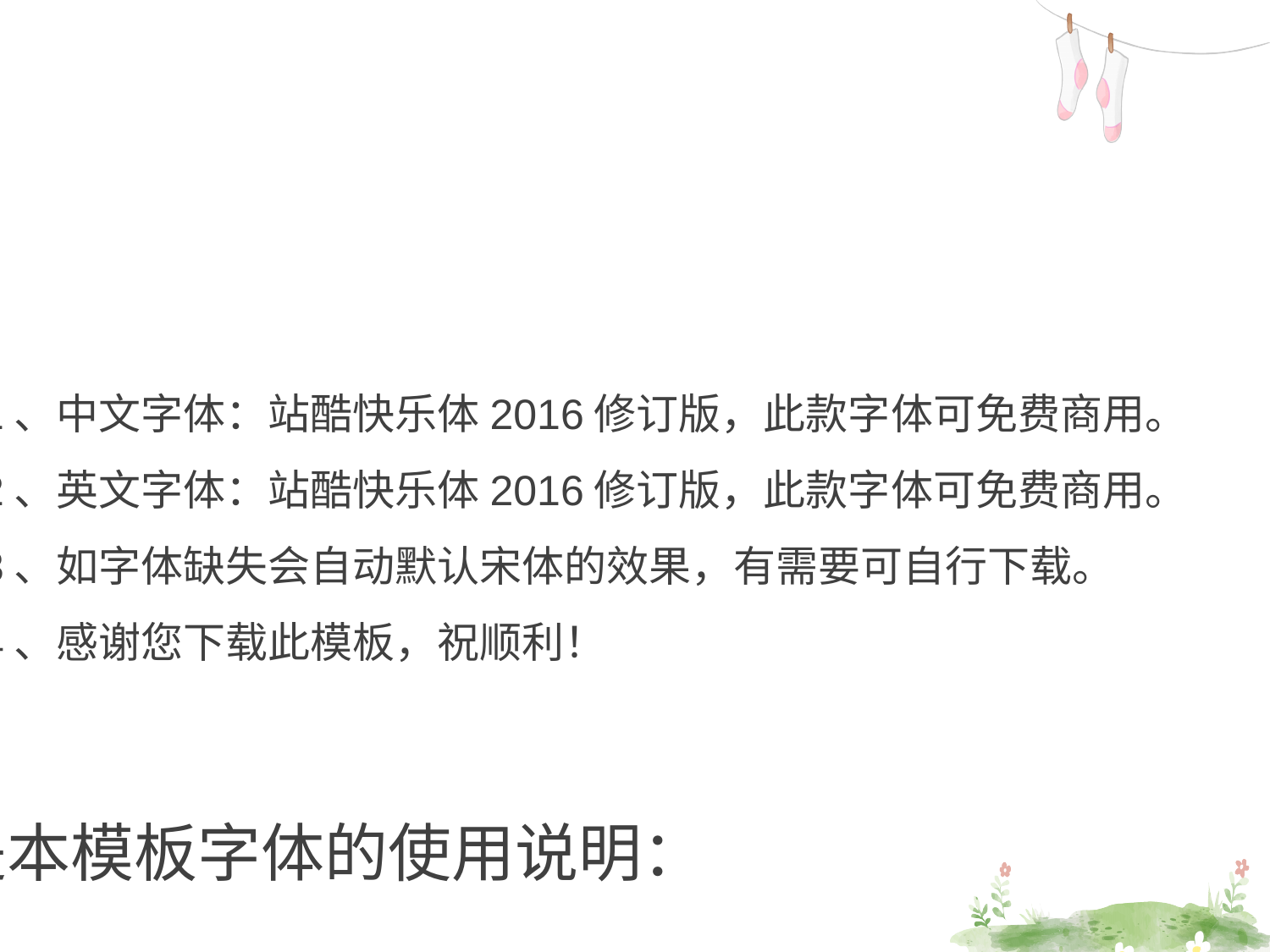

1、中文字体：站酷快乐体2016修订版，此款字体可免费商用。
2、英文字体：站酷快乐体2016修订版，此款字体可免费商用。
3、如字体缺失会自动默认宋体的效果，有需要可自行下载。
4、感谢您下载此模板，祝顺利！
以下是本模板字体的使用说明：